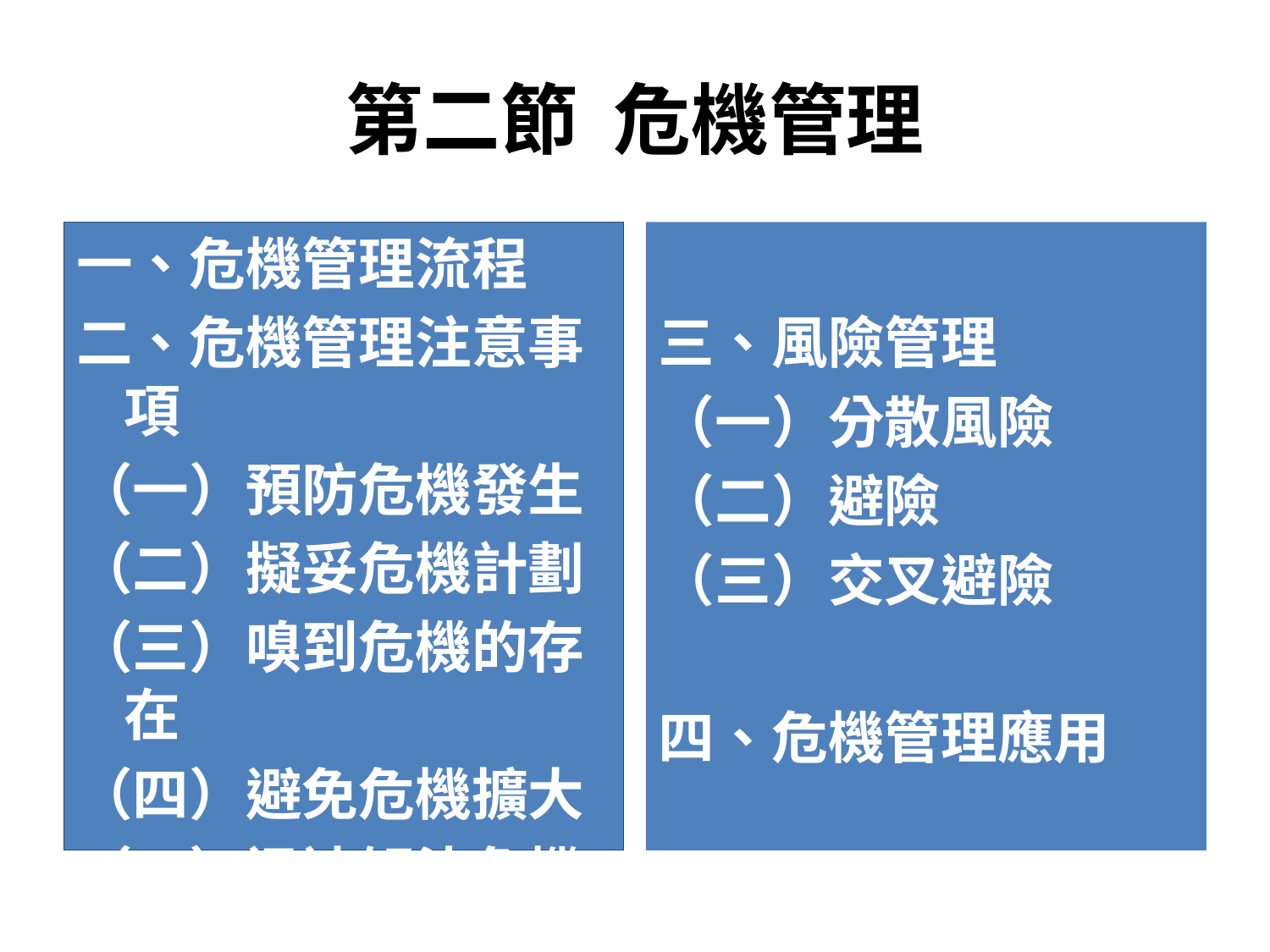

# 第二節  危機管理
一、危機管理流程
二、危機管理注意事項
（一）預防危機發生
（二）擬妥危機計劃
（三）嗅到危機的存在
（四）避免危機擴大
（五）迅速解決危機
（六）化危機為轉機

三、風險管理
（一）分散風險
（二）避險
（三）交叉避險

四、危機管理應用